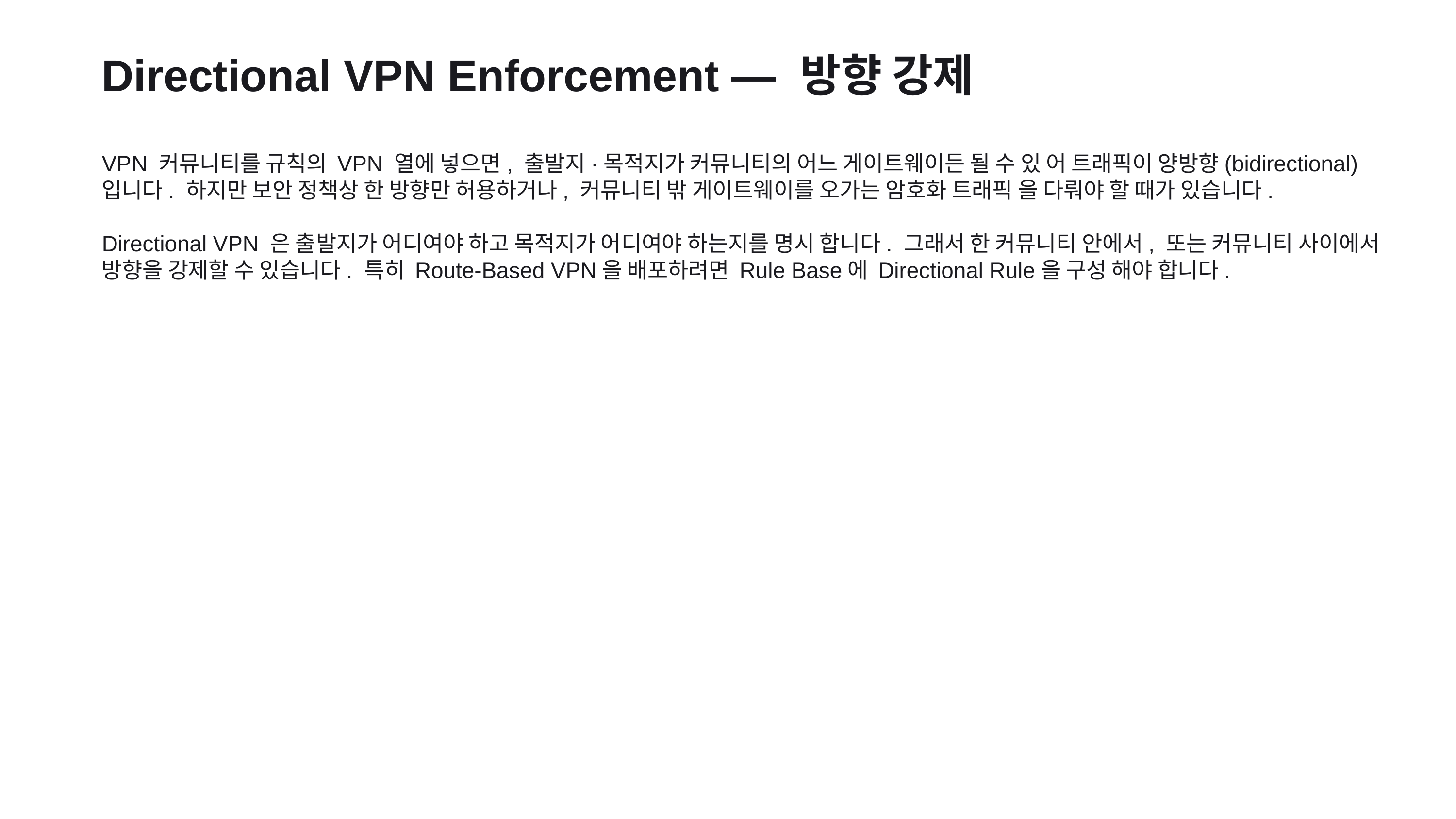

Directional VPN Enforcement — 방향 강제
VPN 커뮤니티를 규칙의 VPN 열에 넣으면, 출발지·목적지가 커뮤니티의 어느 게이트웨이든 될 수 있 어 트래픽이 양방향(bidirectional)입니다. 하지만 보안 정책상 한 방향만 허용하거나, 커뮤니티 밖 게이트웨이를 오가는 암호화 트래픽 을 다뤄야 할 때가 있습니다.

Directional VPN 은 출발지가 어디여야 하고 목적지가 어디여야 하는지를 명시 합니다. 그래서 한 커뮤니티 안에서, 또는 커뮤니티 사이에서 방향을 강제할 수 있습니다. 특히 Route-Based VPN을 배포하려면 Rule Base에 Directional Rule을 구성 해야 합니다.